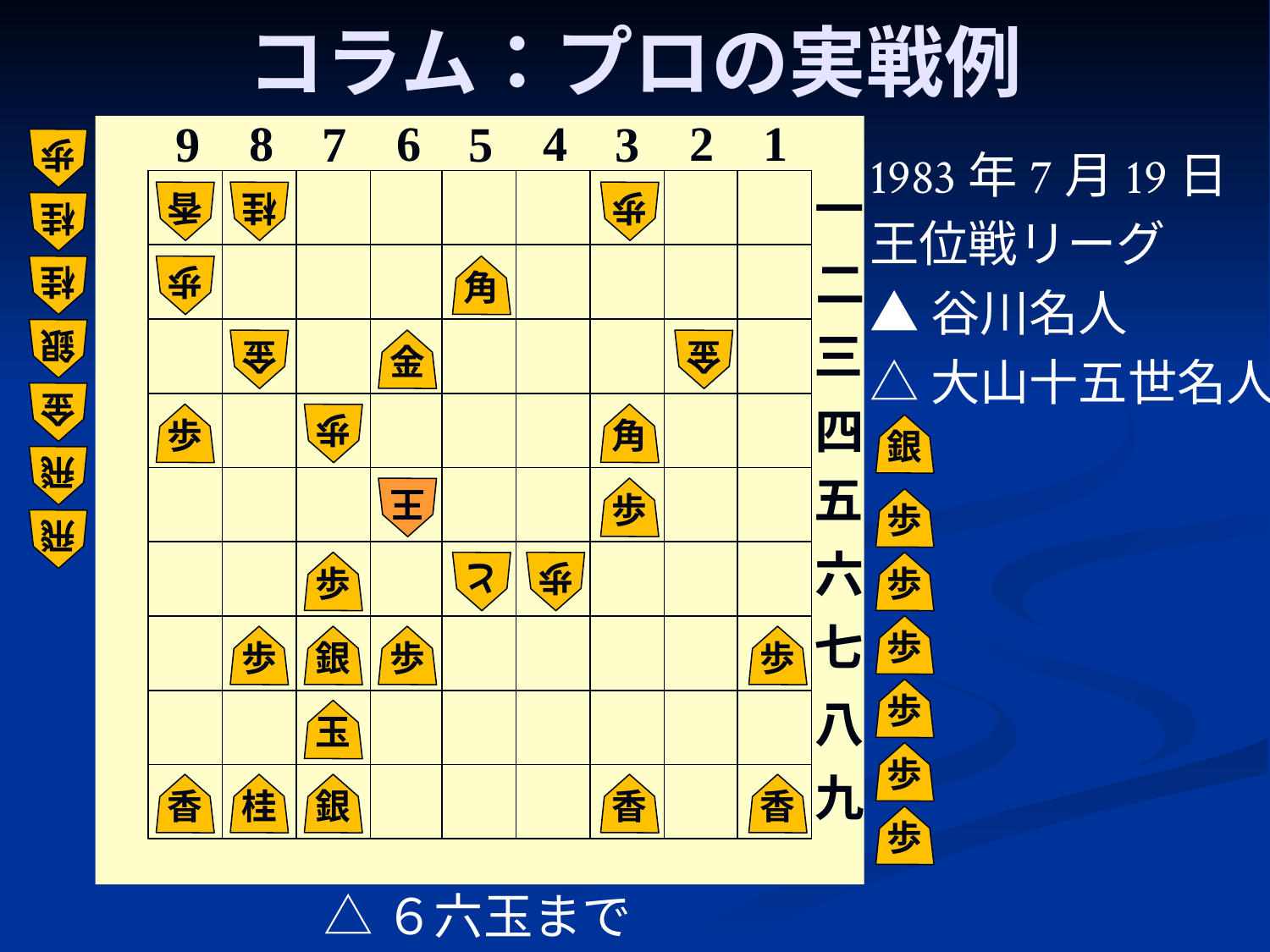

# コラム：プロの実戦例
6
2
1
8
4
7
3
9
5

一

二
三

四
五

六

七

八

九

歩
1983年7月19日
王位戦リーグ
▲谷川名人
△大山十五世名人
香
桂
歩
桂
桂
歩
角
銀
金
金
金
金
歩
歩
角
銀
飛
王
歩
歩
飛
歩
と
歩
歩
歩
歩
銀
歩
歩
歩
玉
歩
香
桂
銀
香
香
歩
△６六玉まで